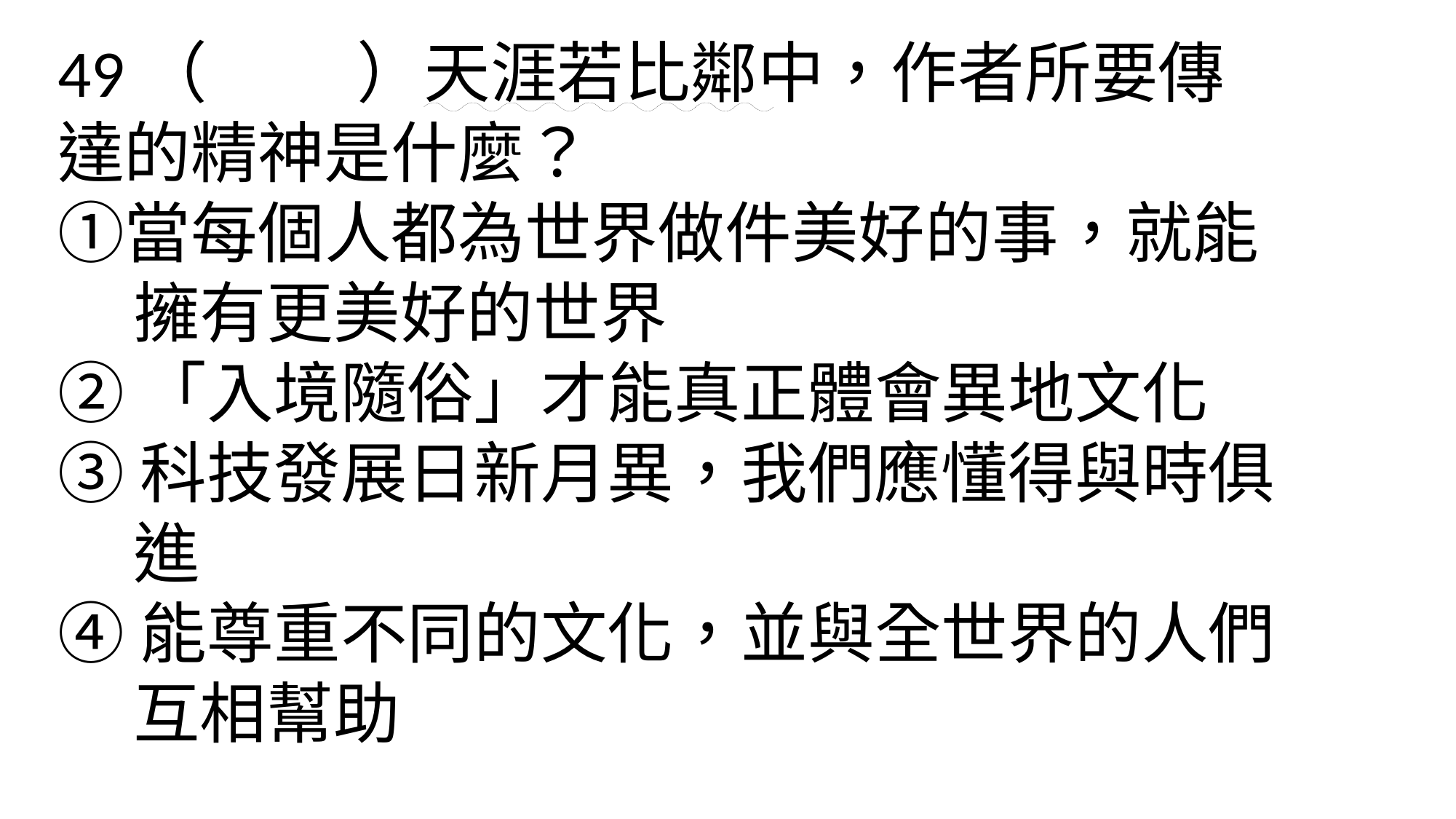

49（          ）天涯若比鄰中，作者所要傳達的精神是什麼？　
①當每個人都為世界做件美好的事，就能
    擁有更美好的世界
②「入境隨俗」才能真正體會異地文化
③科技發展日新月異，我們應懂得與時俱
    進
④能尊重不同的文化，並與全世界的人們
    互相幫助